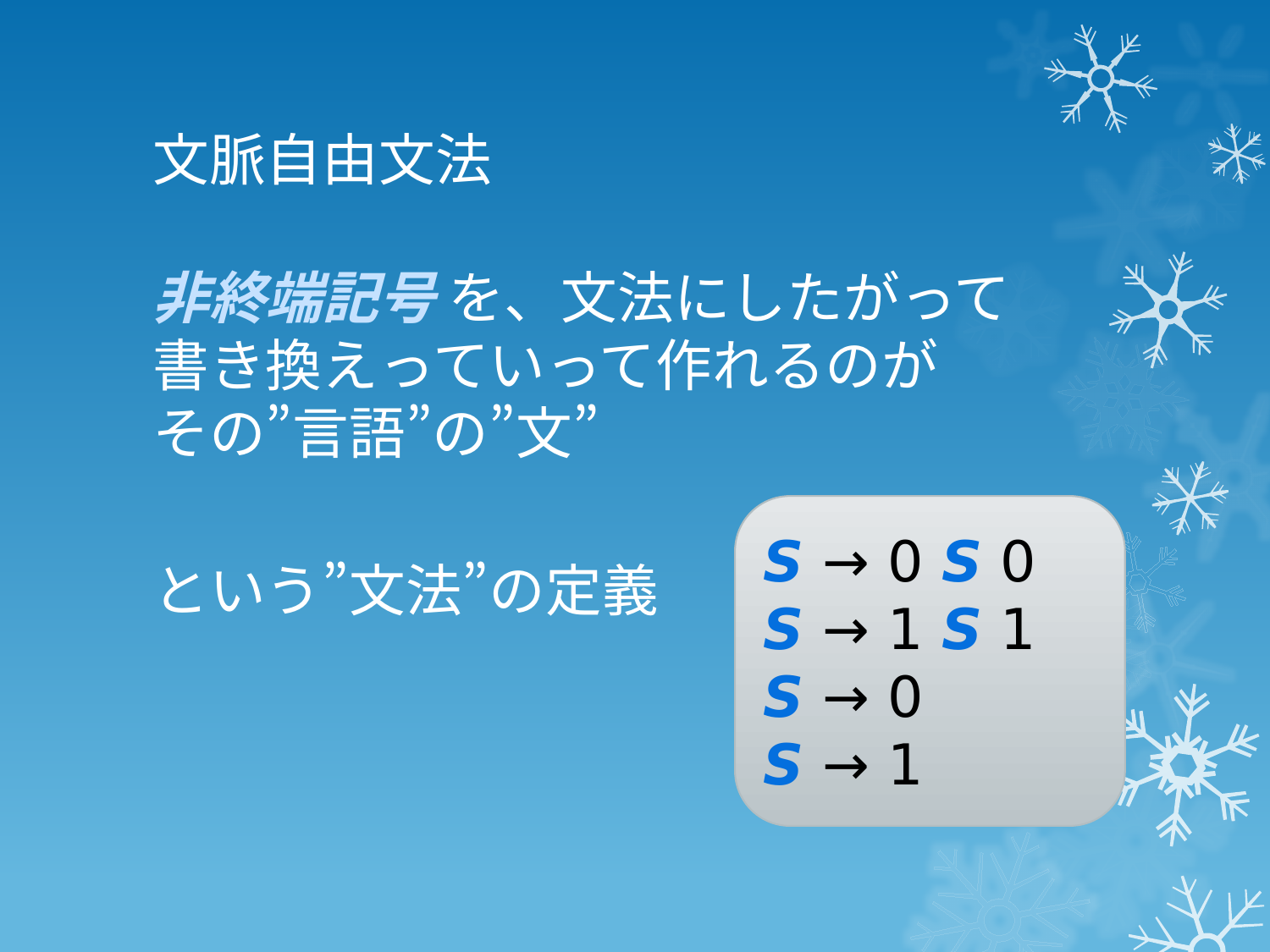

# 文脈自由文法
非終端記号 を、文法にしたがって
書き換えっていって作れるのが
その”言語”の”文”
という”文法”の定義

S → 0 S 0
S → 1 S 1
S → 0
S → 1